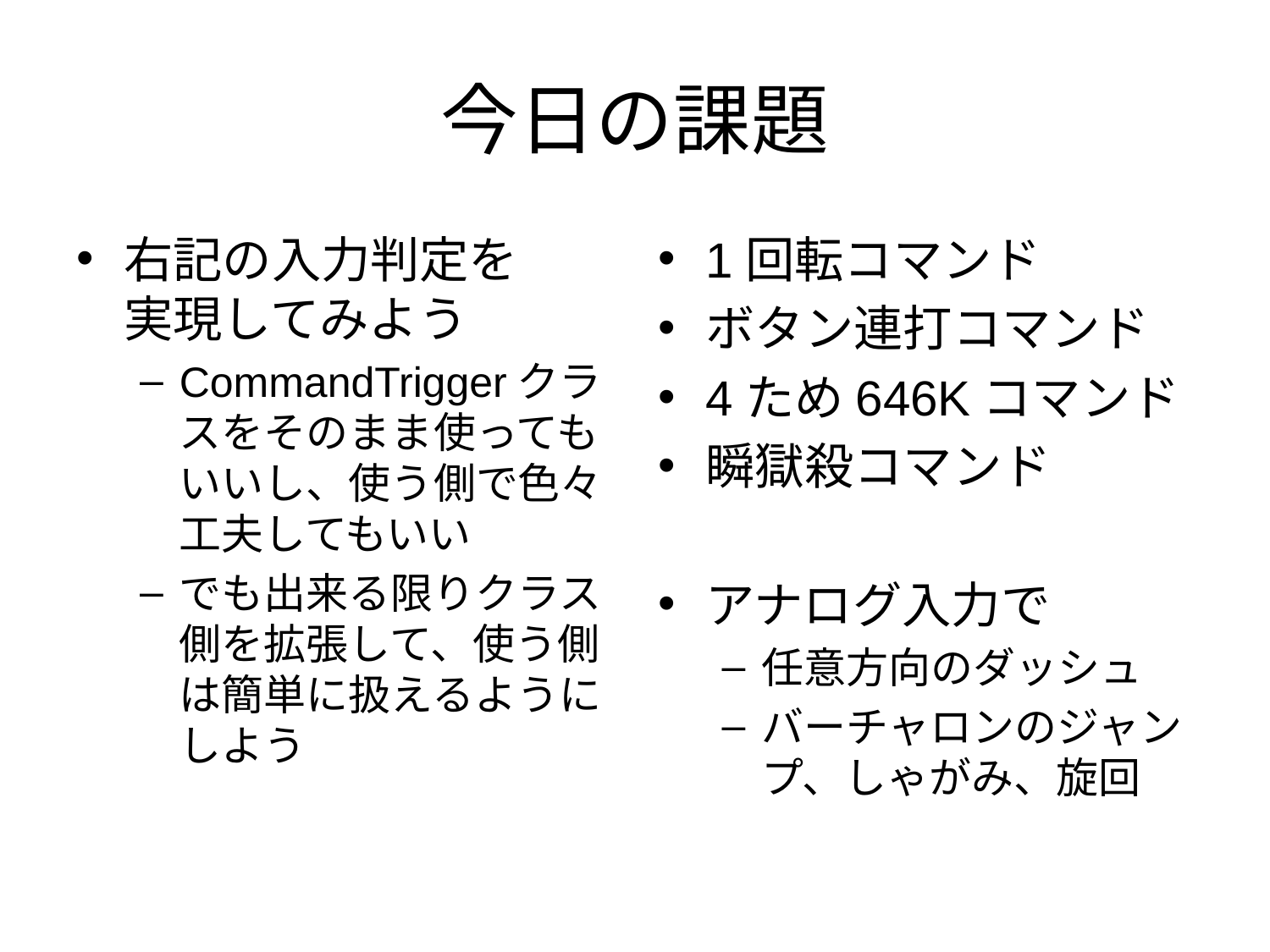

# 今日の課題
右記の入力判定を
実現してみよう
CommandTriggerクラスをそのまま使ってもいいし、使う側で色々工夫してもいい
でも出来る限りクラス側を拡張して、使う側は簡単に扱えるようにしよう

1回転コマンド
ボタン連打コマンド
4ため646Kコマンド
瞬獄殺コマンド

アナログ入力で
任意方向のダッシュ
バーチャロンのジャンプ、しゃがみ、旋回